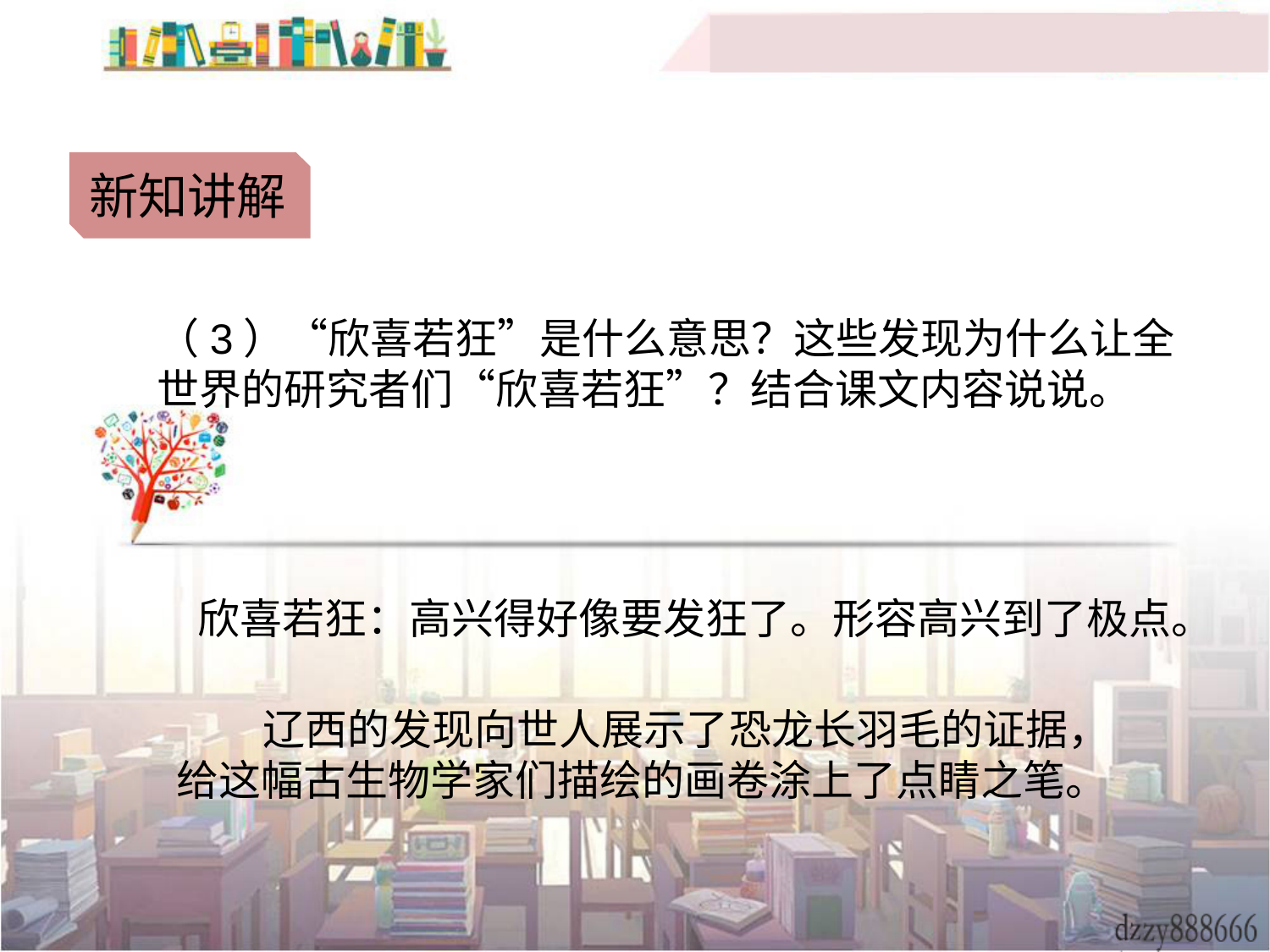

新知讲解
（3）“欣喜若狂”是什么意思？这些发现为什么让全世界的研究者们“欣喜若狂”？结合课文内容说说。
欣喜若狂：高兴得好像要发狂了。形容高兴到了极点。
        辽西的发现向世人展示了恐龙长羽毛的证据，
给这幅古生物学家们描绘的画卷涂上了点睛之笔。